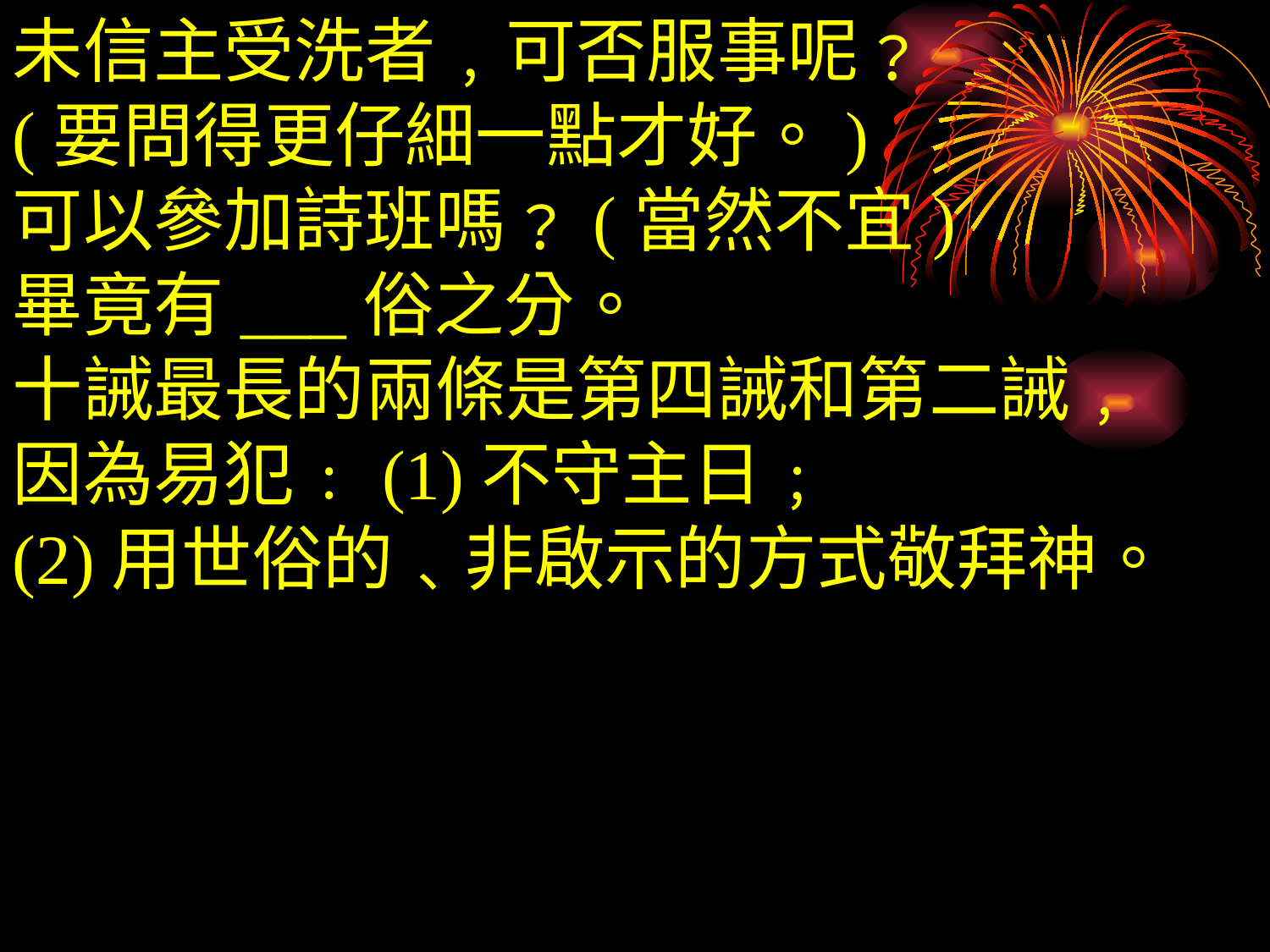

未信主受洗者﹐可否服事呢﹖
(要問得更仔細一點才好。)
可以參加詩班嗎﹖(當然不宜)
畢竟有___俗之分。
十誡最長的兩條是第四誡和第二誡﹐
因為易犯﹕(1)不守主日﹔
(2)用世俗的﹑非啟示的方式敬拜神。